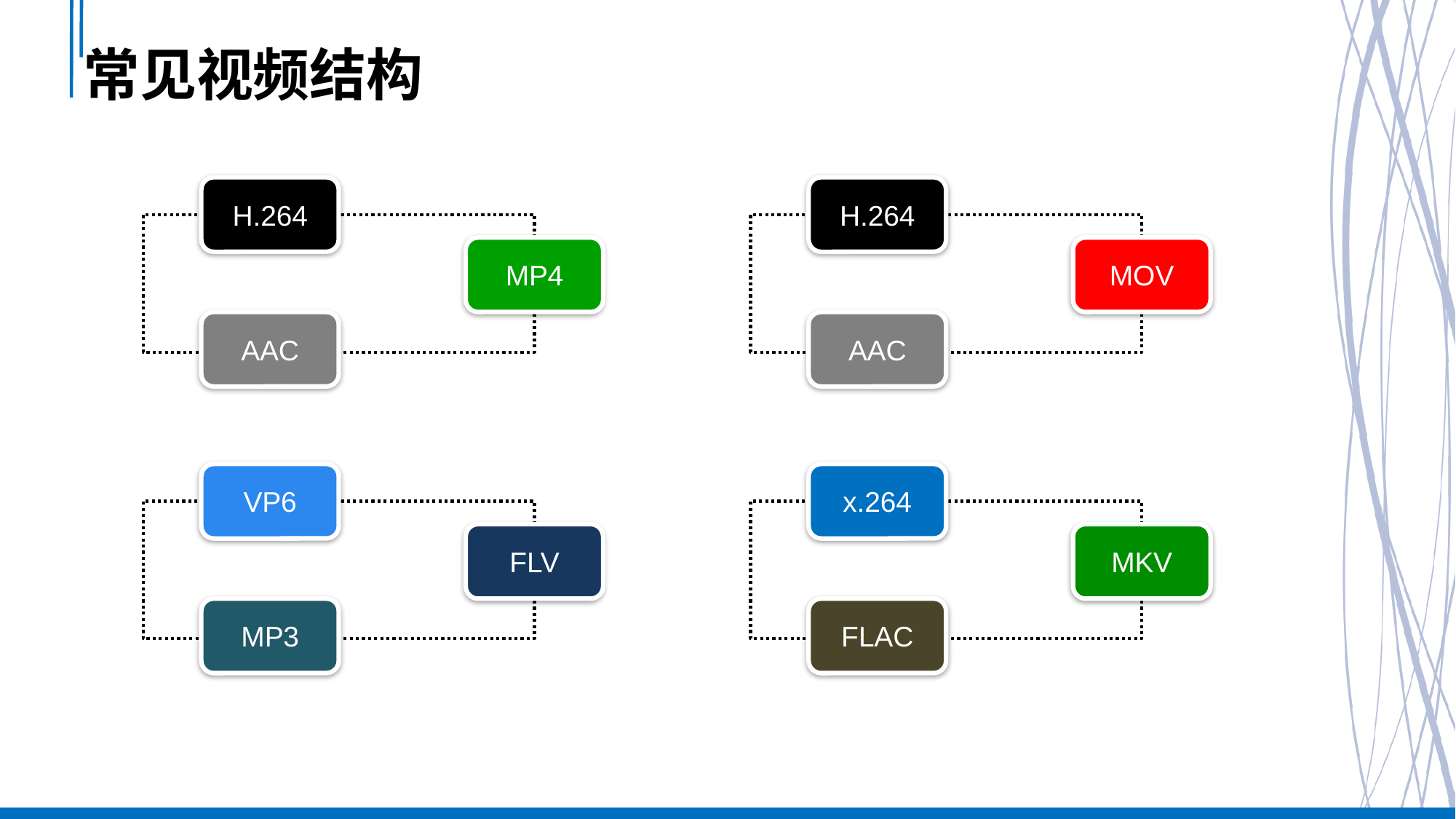

# 常见视频结构
H.264

MP4
AAC
H.264

MOV
AAC
VP6

FLV
MP3
x.264

MKV
FLAC